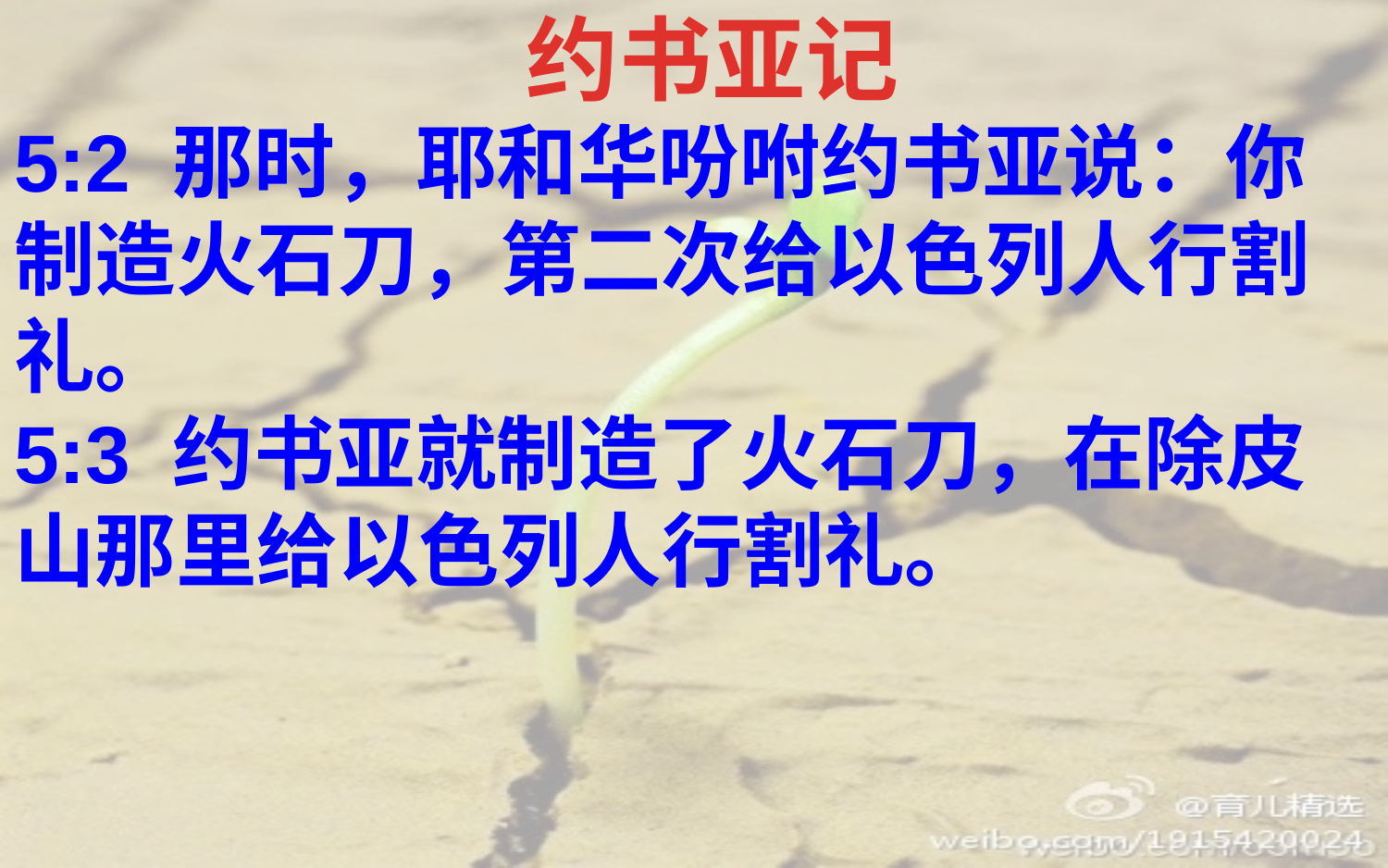

约书亚记
5:2 那时，耶和华吩咐约书亚说：你制造火石刀，第二次给以色列人行割礼。
5:3 约书亚就制造了火石刀，在除皮山那里给以色列人行割礼。